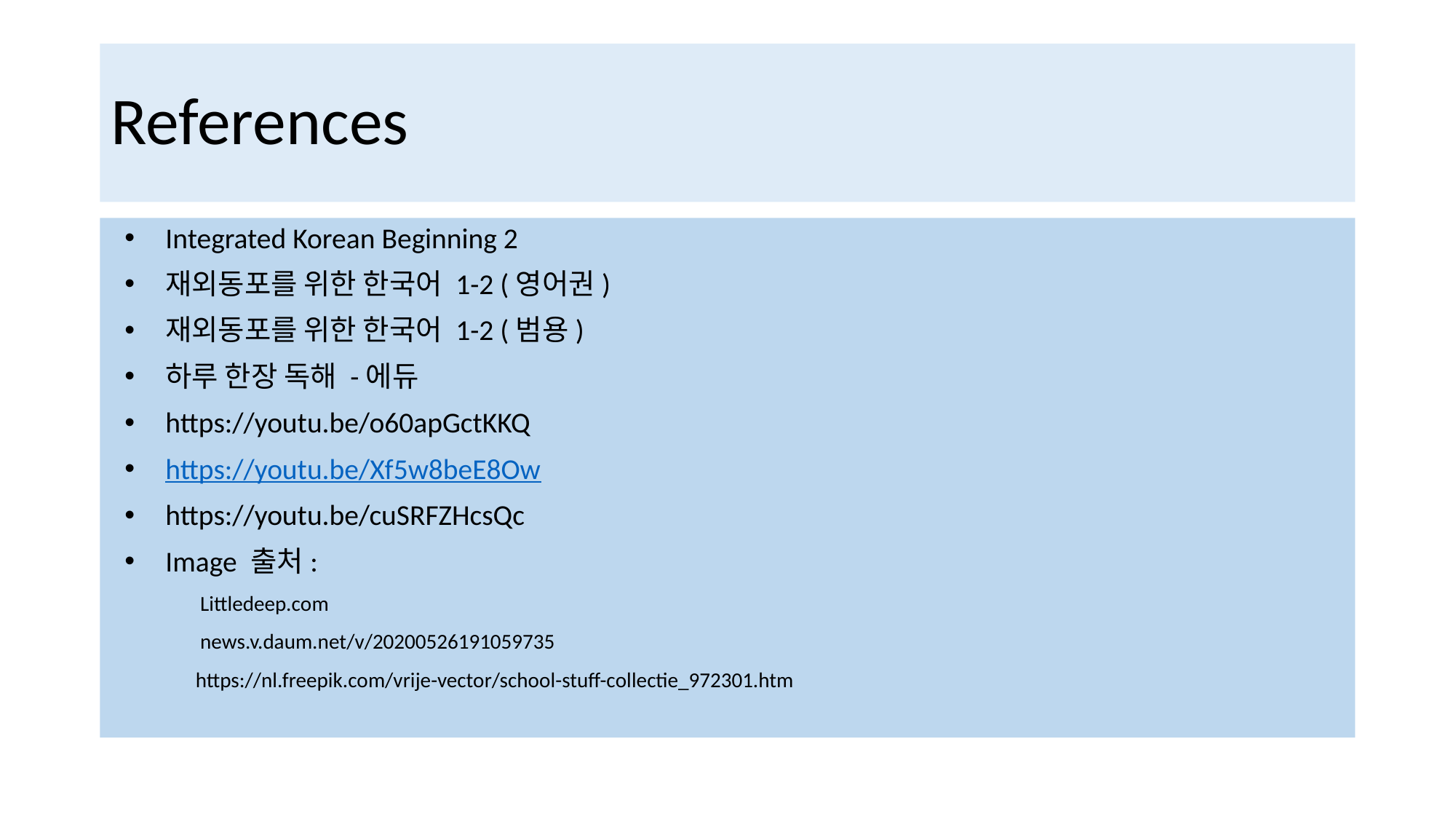

# References
Integrated Korean Beginning 2
재외동포를 위한 한국어 1-2 (영어권)
재외동포를 위한 한국어 1-2 (범용)
하루 한장 독해 -에듀
https://youtu.be/o60apGctKKQ
https://youtu.be/Xf5w8beE8Ow
https://youtu.be/cuSRFZHcsQc
Image 출처:
                Littledeep.com
                news.v.daum.net/v/20200526191059735
               https://nl.freepik.com/vrije-vector/school-stuff-collectie_972301.htm